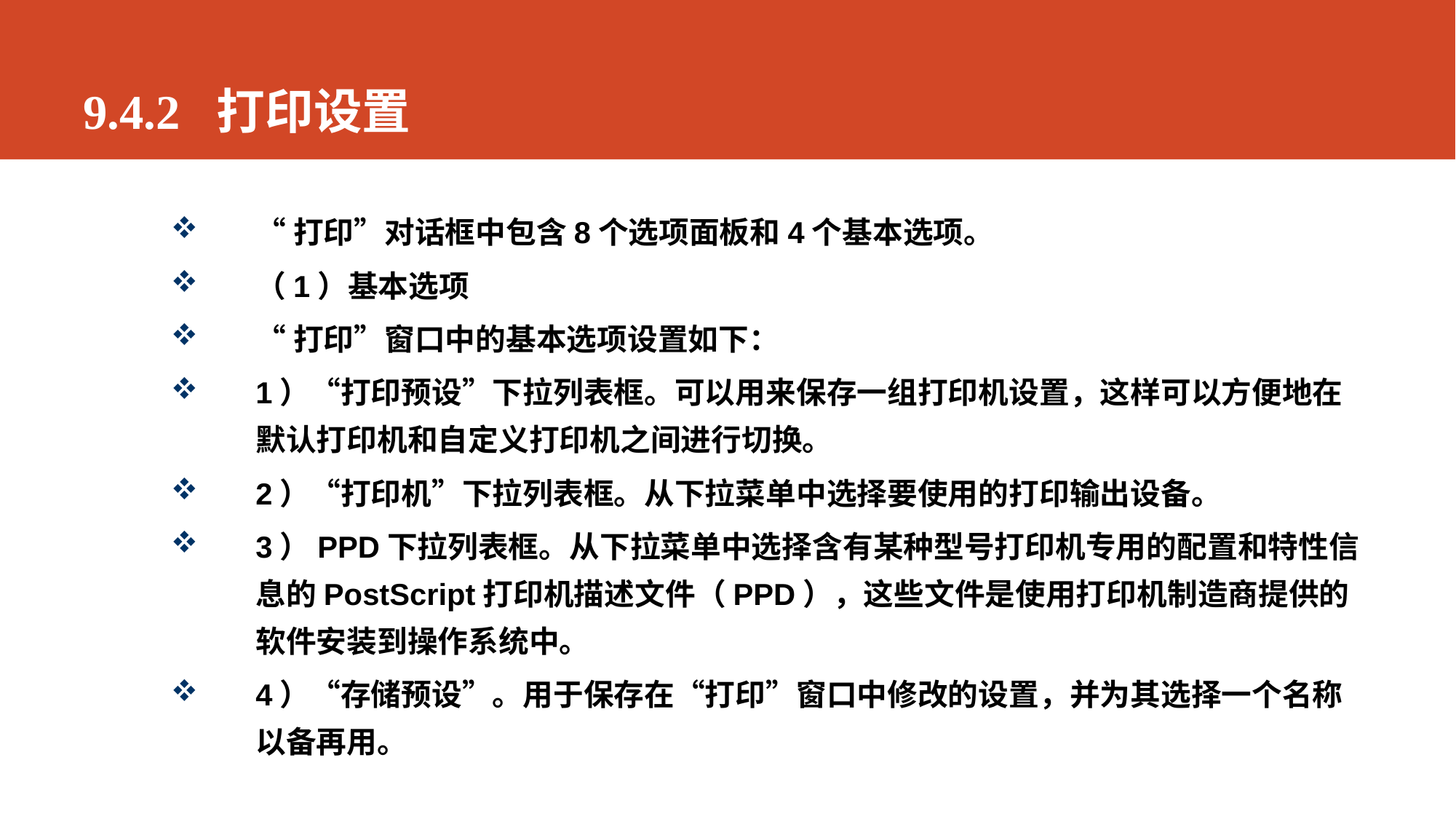

# 9.4.2  打印设置
“打印”对话框中包含8个选项面板和4个基本选项。
（1）基本选项
“打印”窗口中的基本选项设置如下：
1）“打印预设”下拉列表框。可以用来保存一组打印机设置，这样可以方便地在默认打印机和自定义打印机之间进行切换。
2）“打印机”下拉列表框。从下拉菜单中选择要使用的打印输出设备。
3）PPD下拉列表框。从下拉菜单中选择含有某种型号打印机专用的配置和特性信息的PostScript打印机描述文件（PPD），这些文件是使用打印机制造商提供的软件安装到操作系统中。
4）“存储预设”。用于保存在“打印”窗口中修改的设置，并为其选择一个名称以备再用。